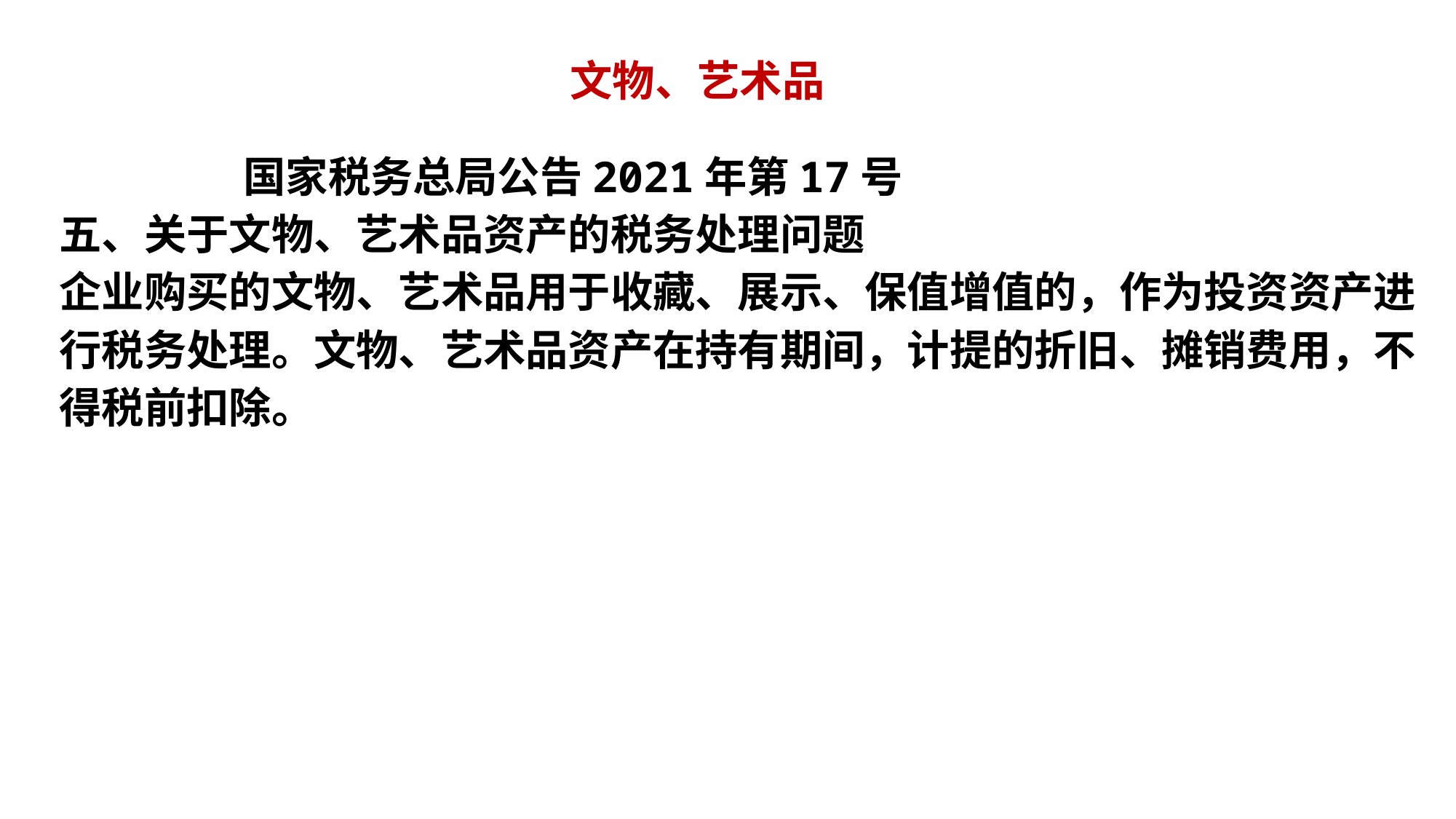

# 文物、艺术品
                  国家税务总局公告2021年第17号
五、关于文物、艺术品资产的税务处理问题
企业购买的文物、艺术品用于收藏、展示、保值增值的，作为投资资产进行税务处理。文物、艺术品资产在持有期间，计提的折旧、摊销费用，不得税前扣除。